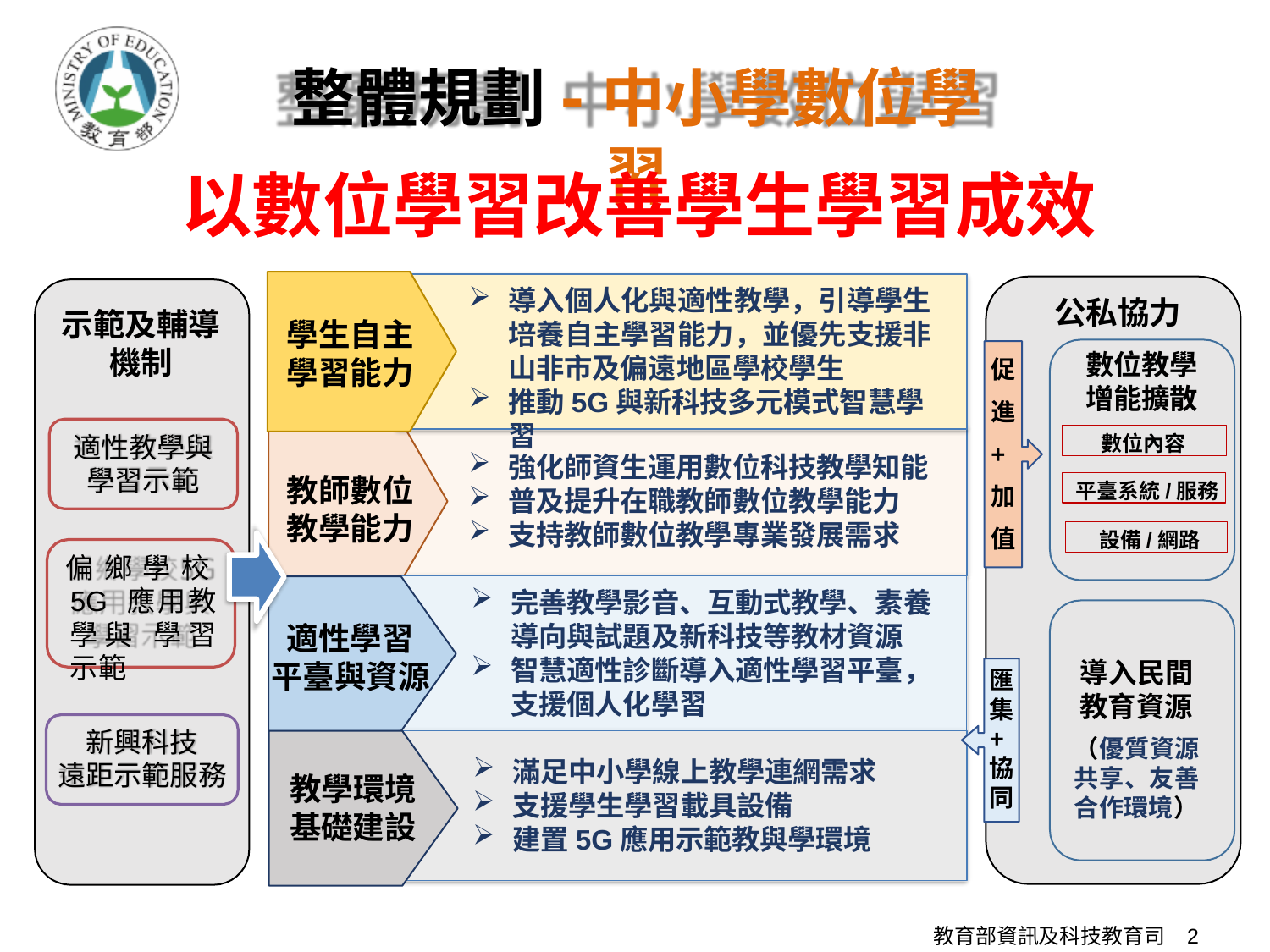

# 整體規劃-中小學數位學習
以數位學習改善學生學習成效

公私協力
數位教學 增能擴散

導入個人化與適性教學，引導學生 培養自主學習能力，並優先支援非 山非市及偏遠地區學校學生
推動5G與新科技多元模式智慧學習
示範及輔導
機制
學生自主

促 進
+
加
值

學習能力

數位內容

適性教學與 學習示範

強化師資生運用數位科技教學知能
普及提升在職教師數位教學能力
支持教師數位教學專業發展需求

教師數位
平臺系統/服務
教學能力

設備/網路

偏鄉學校5G 應用教學與 學習示範

完善教學影音、互動式教學、素養 導向與試題及新科技等教材資源
智慧適性診斷導入適性學習平臺， 支援個人化學習

適性學習
導入民間 教育資源
（優質資源 共享、友善 合作環境）
平臺與資源

匯
集
+
協 同

新興科技
遠距示範服務

滿足中小學線上教學連網需求
支援學生學習載具設備
建置5G應用示範教與學環境
教學環境
基礎建設
教育部資訊及科技教育司	2